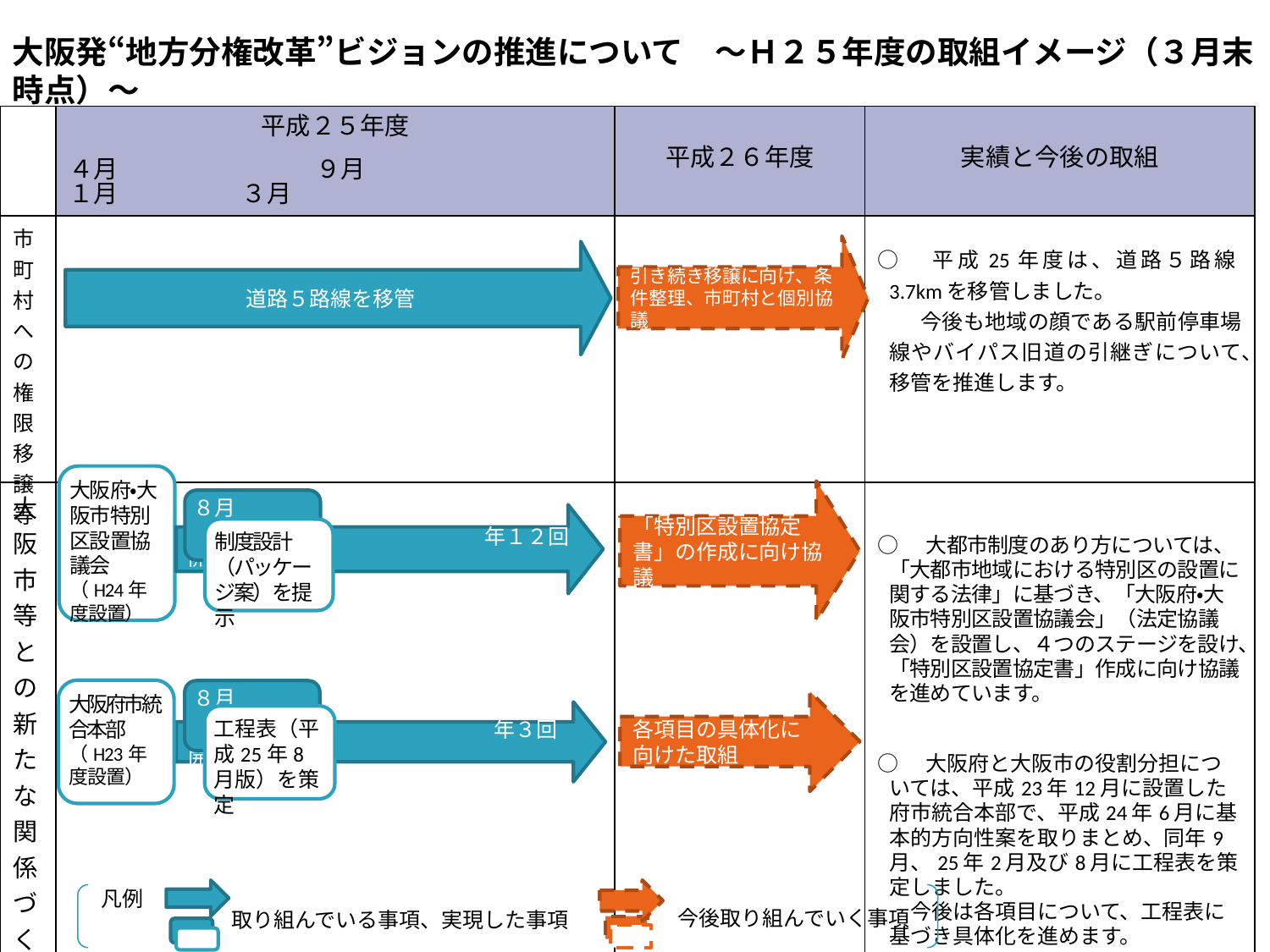

大阪発“地方分権改革”ビジョンの推進について　～Ｈ２５年度の取組イメージ（３月末時点）～
|  | 平成２５年度 | 平成２６年度 | 実績と今後の取組 |
| --- | --- | --- | --- |
|  | ４月　　　　　　　　９月　　　　　　　　　１月　　　　　３月 |  |  |
| 市町村への権限移譲等 |  |  | ○　平成25年度は、道路５路線3.7kmを移管しました。 　　今後も地域の顔である駅前停車場線やバイパス旧道の引継ぎについて、移管を推進します。 |
| 大阪市等との新たな関係づくり |  |  | ○　大都市制度のあり方については、「大都市地域における特別区の設置に関する法律」に基づき、「大阪府・大阪市特別区設置協議会」（法定協議会）を設置し、４つのステージを設け、「特別区設置協定書」作成に向け協議を進めています。 ○　大阪府と大阪市の役割分担については、平成23年12月に設置した府市統合本部で、平成24年6月に基本的方向性案を取りまとめ、同年9月、25年2月及び8月に工程表を策定しました。 　今後は各項目について、工程表に基づき具体化を進めます。 |
引き続き移譲に向け、条件整理、市町村と個別協議
道路５路線を移管
大阪府・大阪市特別区設置協議会（H24年度設置）
「特別区設置協定書」の作成に向け協議
８月
　　　　　　　　　　　　　　年１２回開催
制度設計（パッケージ案）を提示
大阪府市統合本部
（H23年度設置）
８月
各項目の具体化に
向けた取組
　　　　　　　　　　　　　　　　年３回開催
工程表（平成25年8月版）を策定
凡例

今後取り組んでいく事項
取り組んでいる事項、実現した事項